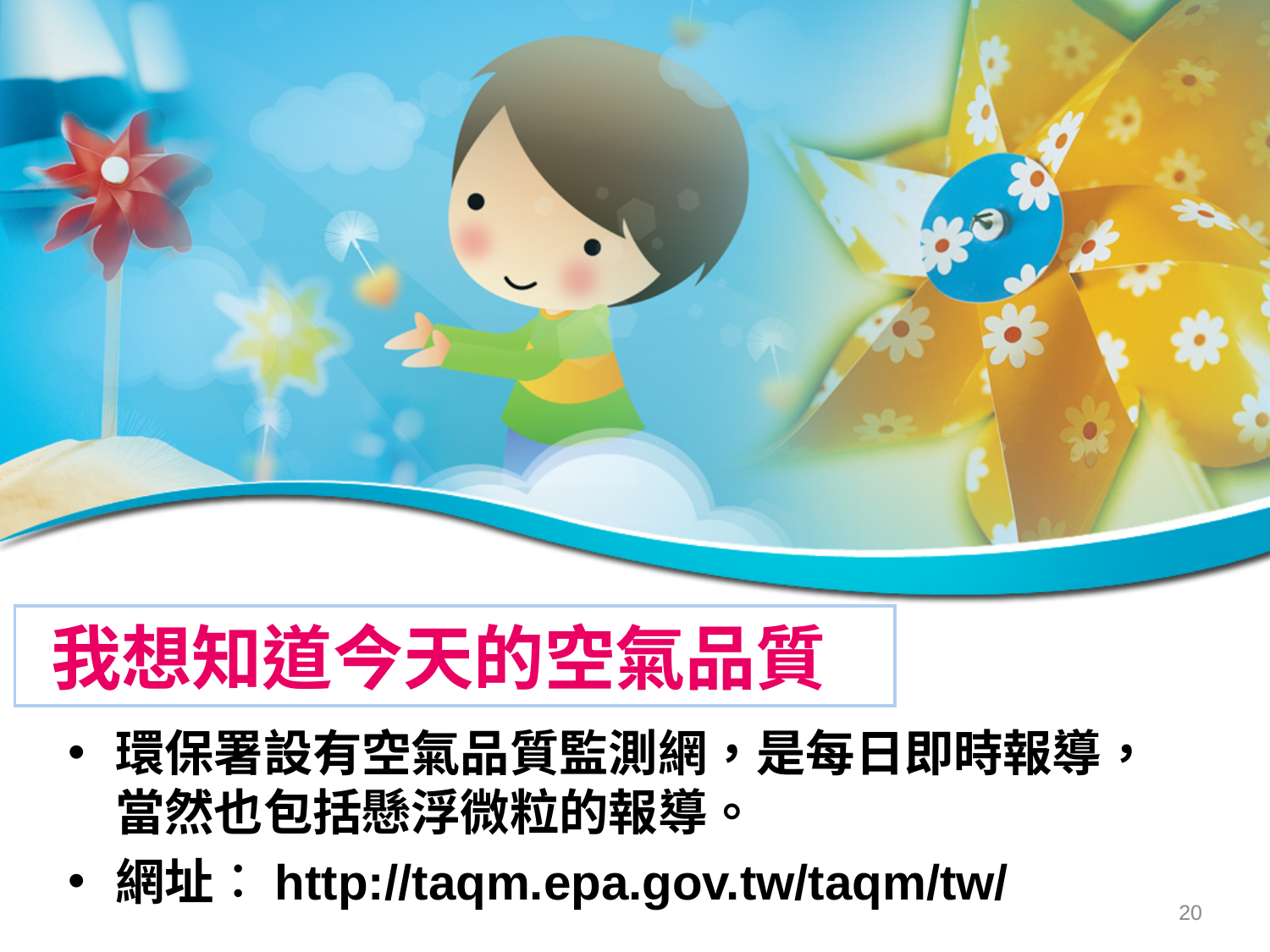

我想知道今天的空氣品質
環保署設有空氣品質監測網，是每日即時報導，當然也包括懸浮微粒的報導。
網址︰http://taqm.epa.gov.tw/taqm/tw/
20